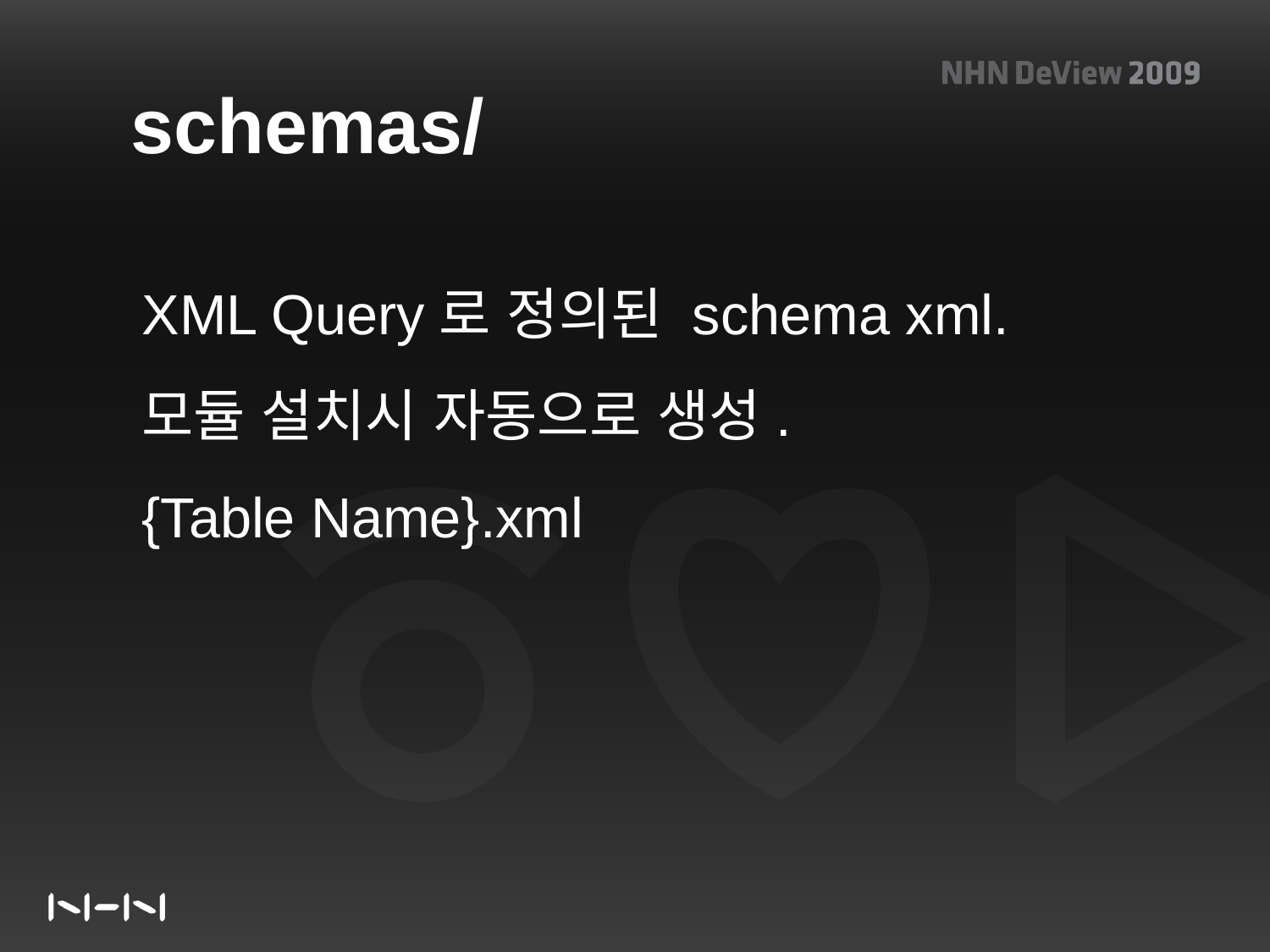

schemas/
XML Query로 정의된 schema xml.
모듈 설치시 자동으로 생성.
{Table Name}.xml